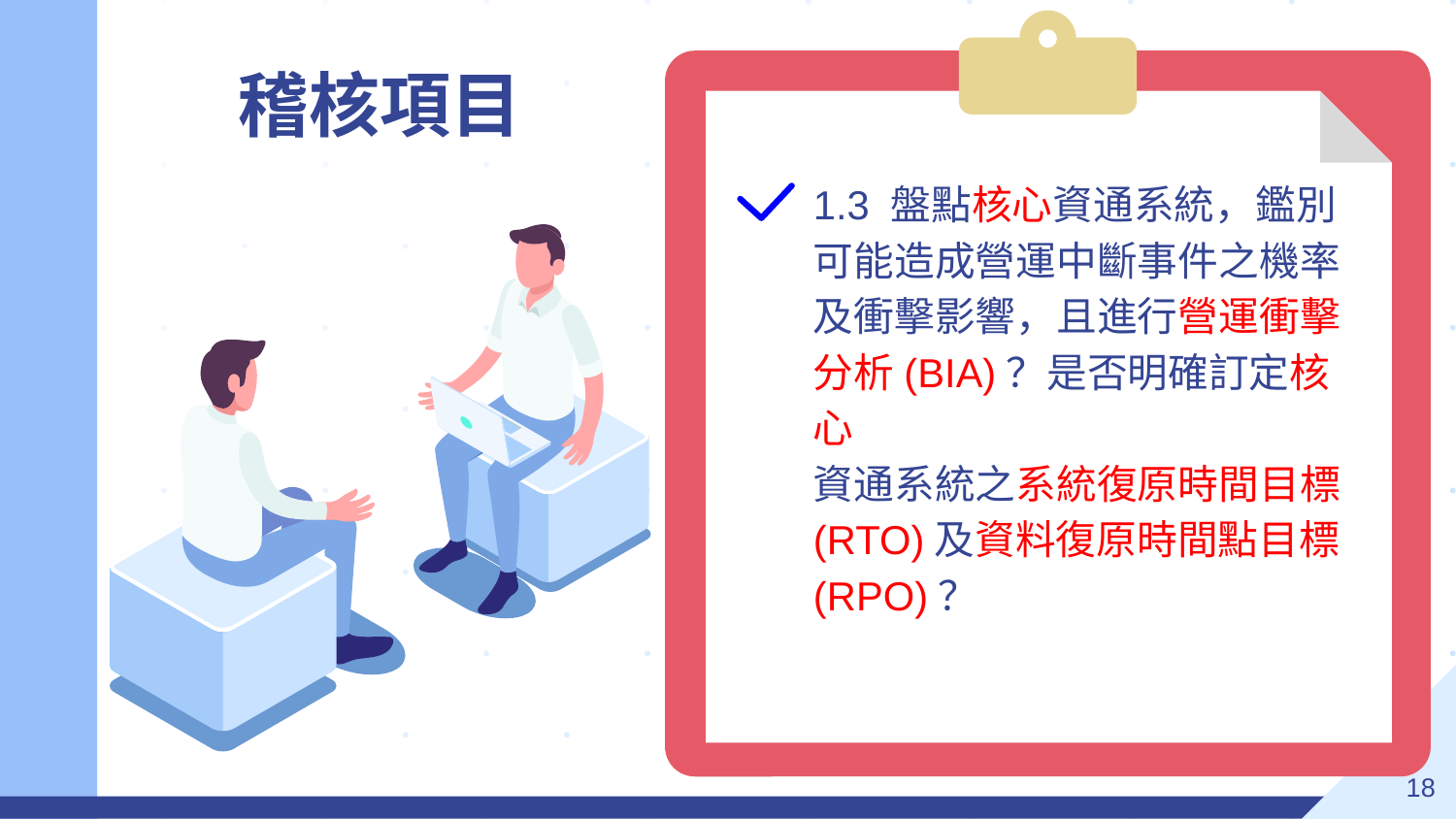

稽核項目
1.3 盤點核心資通系統，鑑別
可能造成營運中斷事件之機率
及衝擊影響，且進行營運衝擊
分析(BIA)？是否明確訂定核心
資通系統之系統復原時間目標
(RTO)及資料復原時間點目標
(RPO)？

18